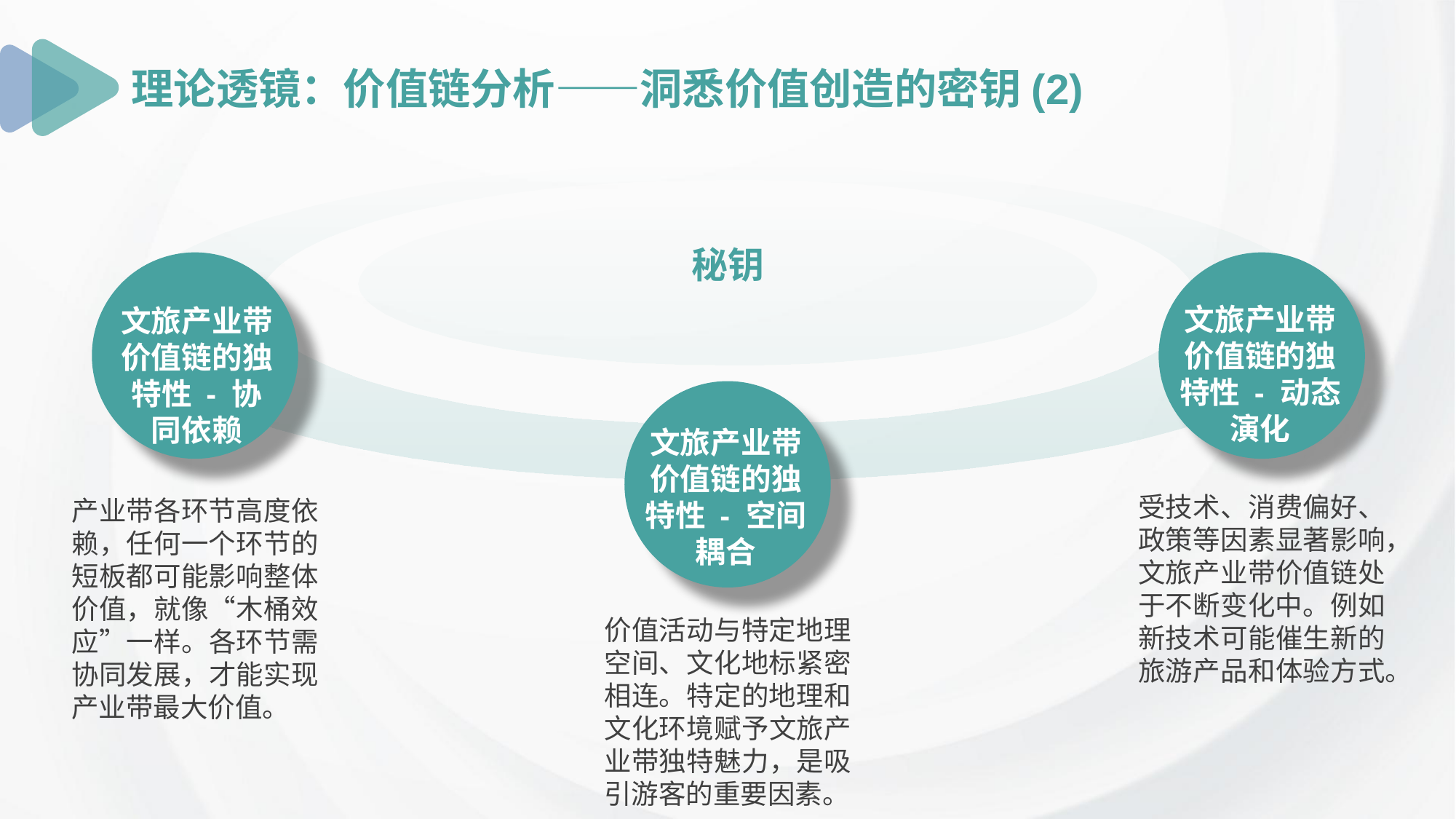

理论透镜：价值链分析——洞悉价值创造的密钥(2)

秘钥

文旅产业带价值链的独特性 - 动态演化
文旅产业带价值链的独特性 - 协同依赖

文旅产业带价值链的独特性 - 空间耦合
受技术、消费偏好、政策等因素显著影响，文旅产业带价值链处于不断变化中。例如新技术可能催生新的旅游产品和体验方式。
产业带各环节高度依赖，任何一个环节的短板都可能影响整体价值，就像“木桶效应”一样。各环节需协同发展，才能实现产业带最大价值。
价值活动与特定地理空间、文化地标紧密相连。特定的地理和文化环境赋予文旅产业带独特魅力，是吸引游客的重要因素。